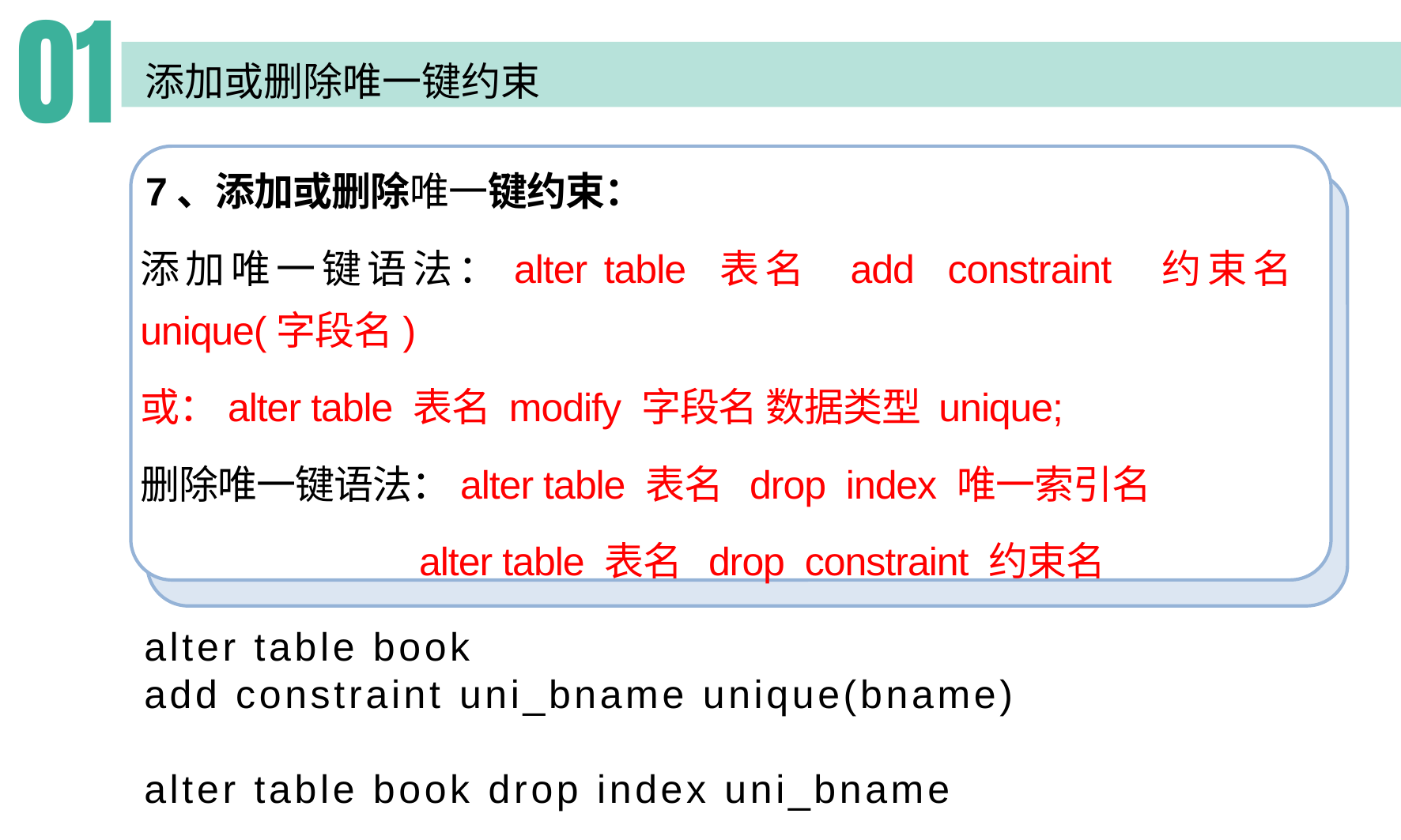

01

添加或删除唯一键约束

7、添加或删除唯一键约束：
添加唯一键语法：alter table 表名  add  constraint  约束名  unique(字段名)
或：alter table 表名 modify 字段名 数据类型 unique;
删除唯一键语法：alter table 表名  drop  index 唯一索引名
		    alter table 表名  drop  constraint 约束名
alter table book
add constraint uni_bname unique(bname)

alter table book drop index uni_bname